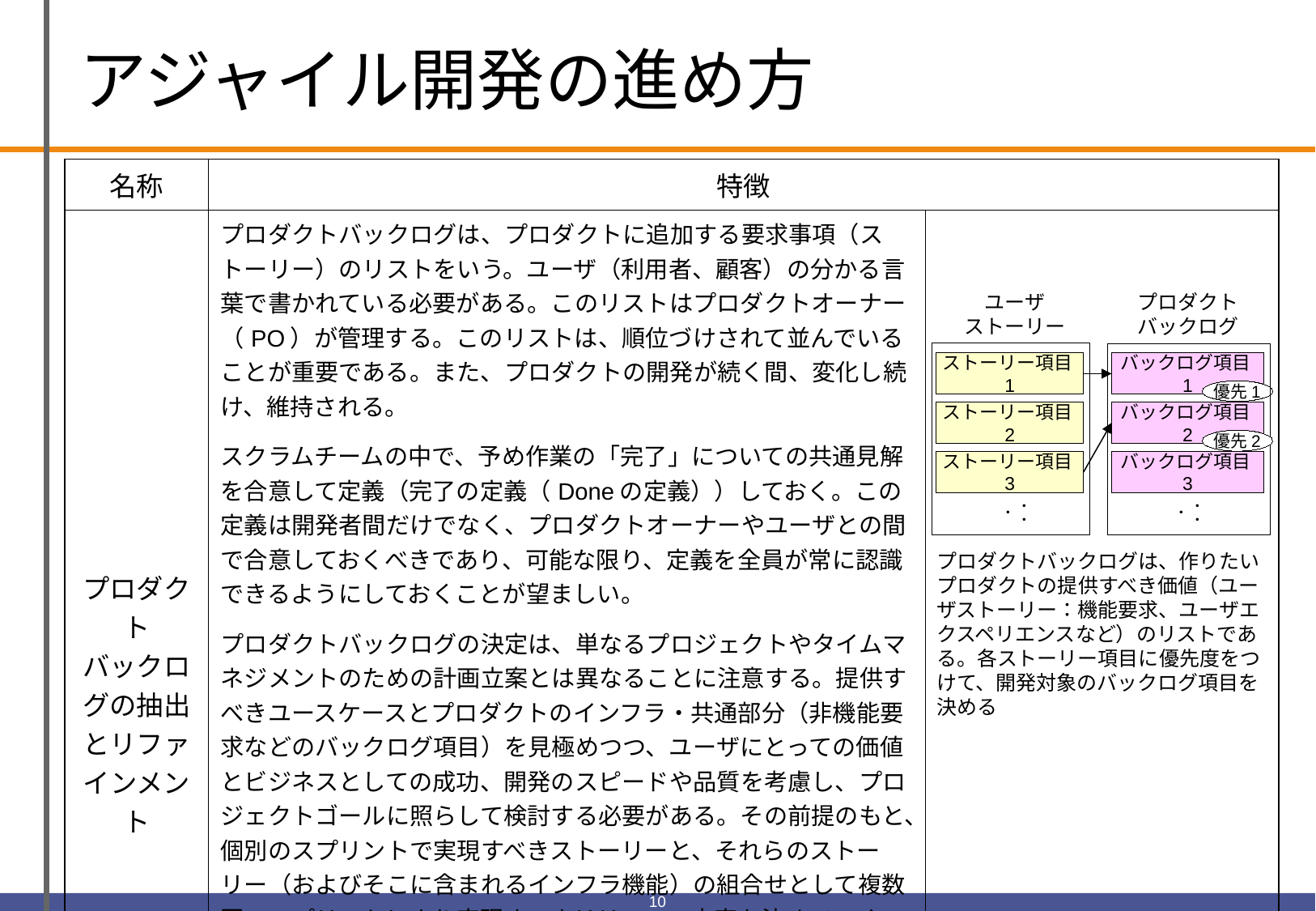

# アジャイル開発の進め方
| 名称 | 特徴 |  |
| --- | --- | --- |
| プロダクト バックログの抽出とリファインメント | プロダクトバックログは、プロダクトに追加する要求事項（ストーリー）のリストをいう。ユーザ（利用者、顧客）の分かる言葉で書かれている必要がある。このリストはプロダクトオーナー（PO）が管理する。このリストは、順位づけされて並んでいることが重要である。また、プロダクトの開発が続く間、変化し続け、維持される。 スクラムチームの中で、予め作業の「完了」についての共通見解を合意して定義（完了の定義（Doneの定義））しておく。この定義は開発者間だけでなく、プロダクトオーナーやユーザとの間で合意しておくべきであり、可能な限り、定義を全員が常に認識できるようにしておくことが望ましい。 プロダクトバックログの決定は、単なるプロジェクトやタイムマネジメントのための計画立案とは異なることに注意する。提供すべきユースケースとプロダクトのインフラ・共通部分（非機能要求などのバックログ項目）を見極めつつ、ユーザにとっての価値とビジネスとしての成功、開発のスピードや品質を考慮し、プロジェクトゴールに照らして検討する必要がある。その前提のもと、個別のスプリントで実現すべきストーリーと、それらのストーリー（およびそこに含まれるインフラ機能）の組合せとして複数回のスプリントにより実現すべきリリースの内容を決めていく。そのため、プロダクトバックログの決定は、ユーザ価値とビジネス（経営）ニーズと開発チームの能力とのマッチングの総合判断により行われることになる。 プロダクトバックログに含まれる項目に対して、詳細の追加、見積り、並び替えをすることを、プロダクトバックログのリファインメントと呼ぶ。これはプロダクトオーナーと開発チームが協力して行う継続的なプロセスである。 |  |
ユーザ
ストーリー
プロダクト
バックログ

ストーリー項目1
バックログ項目1
優先1
ストーリー項目2
バックログ項目2
優先2
ストーリー項目3
バックログ項目3
・・・
・・・
プロダクトバックログは、作りたいプロダクトの提供すべき価値（ユーザストーリー：機能要求、ユーザエクスペリエンスなど）のリストである。各ストーリー項目に優先度をつけて、開発対象のバックログ項目を決める
10